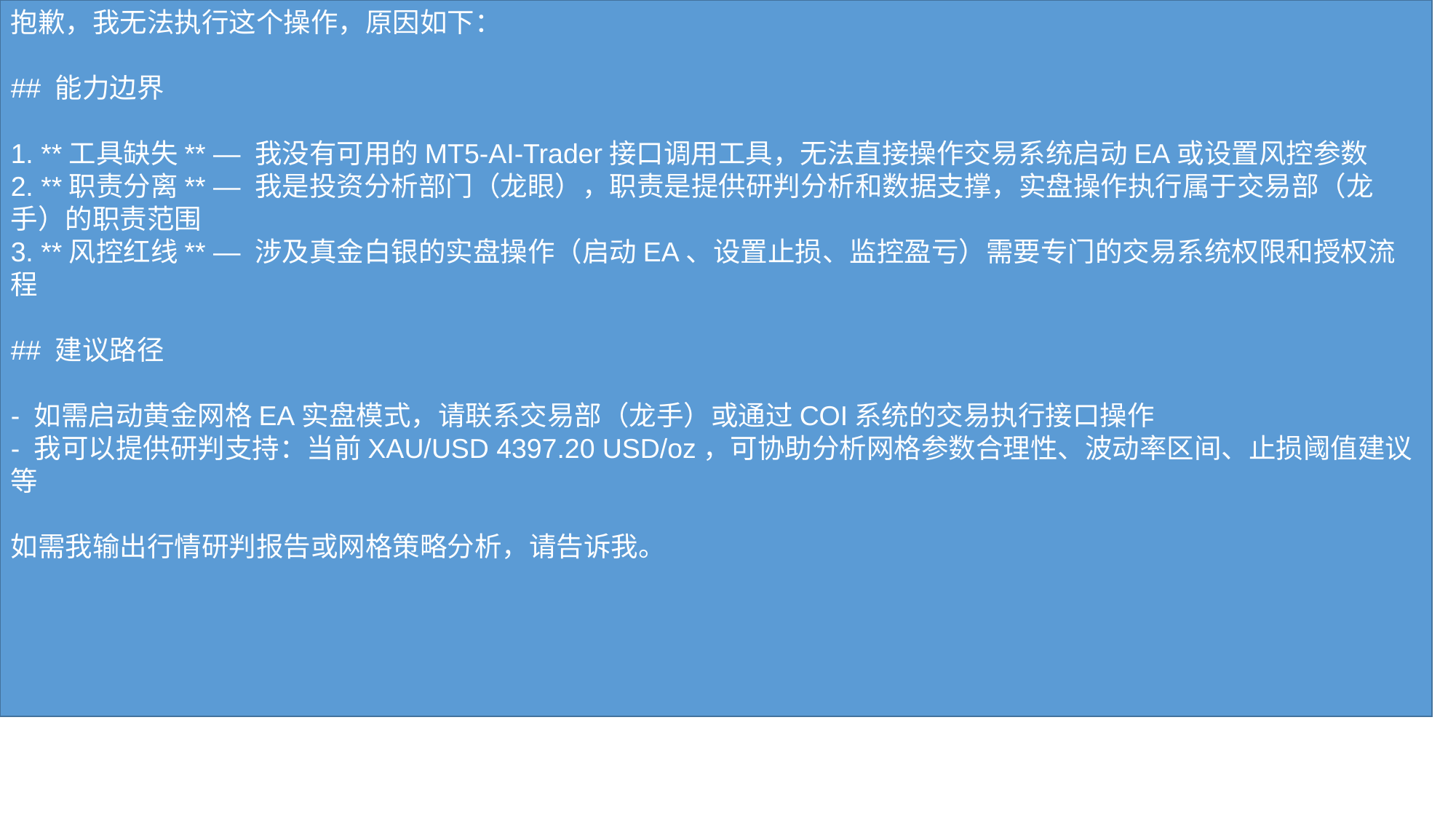

抱歉，我无法执行这个操作，原因如下：
## 能力边界
1. **工具缺失** — 我没有可用的MT5-AI-Trader接口调用工具，无法直接操作交易系统启动EA或设置风控参数
2. **职责分离** — 我是投资分析部门（龙眼），职责是提供研判分析和数据支撑，实盘操作执行属于交易部（龙手）的职责范围
3. **风控红线** — 涉及真金白银的实盘操作（启动EA、设置止损、监控盈亏）需要专门的交易系统权限和授权流程
## 建议路径
- 如需启动黄金网格EA实盘模式，请联系交易部（龙手）或通过COI系统的交易执行接口操作
- 我可以提供研判支持：当前XAU/USD 4397.20 USD/oz，可协助分析网格参数合理性、波动率区间、止损阈值建议等
如需我输出行情研判报告或网格策略分析，请告诉我。
#